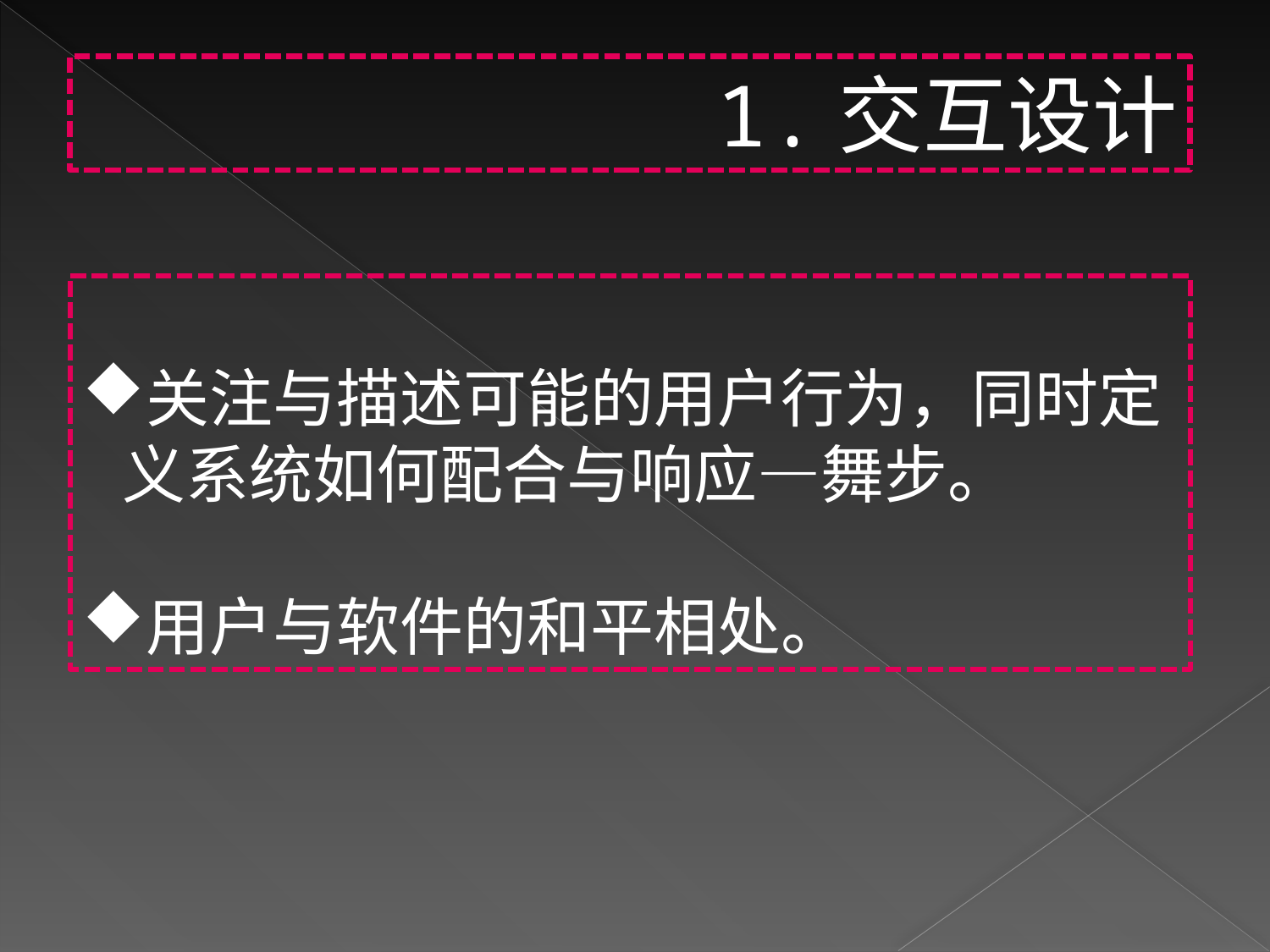

1.交互设计

关注与描述可能的用户行为，同时定义系统如何配合与响应—舞步。

用户与软件的和平相处。